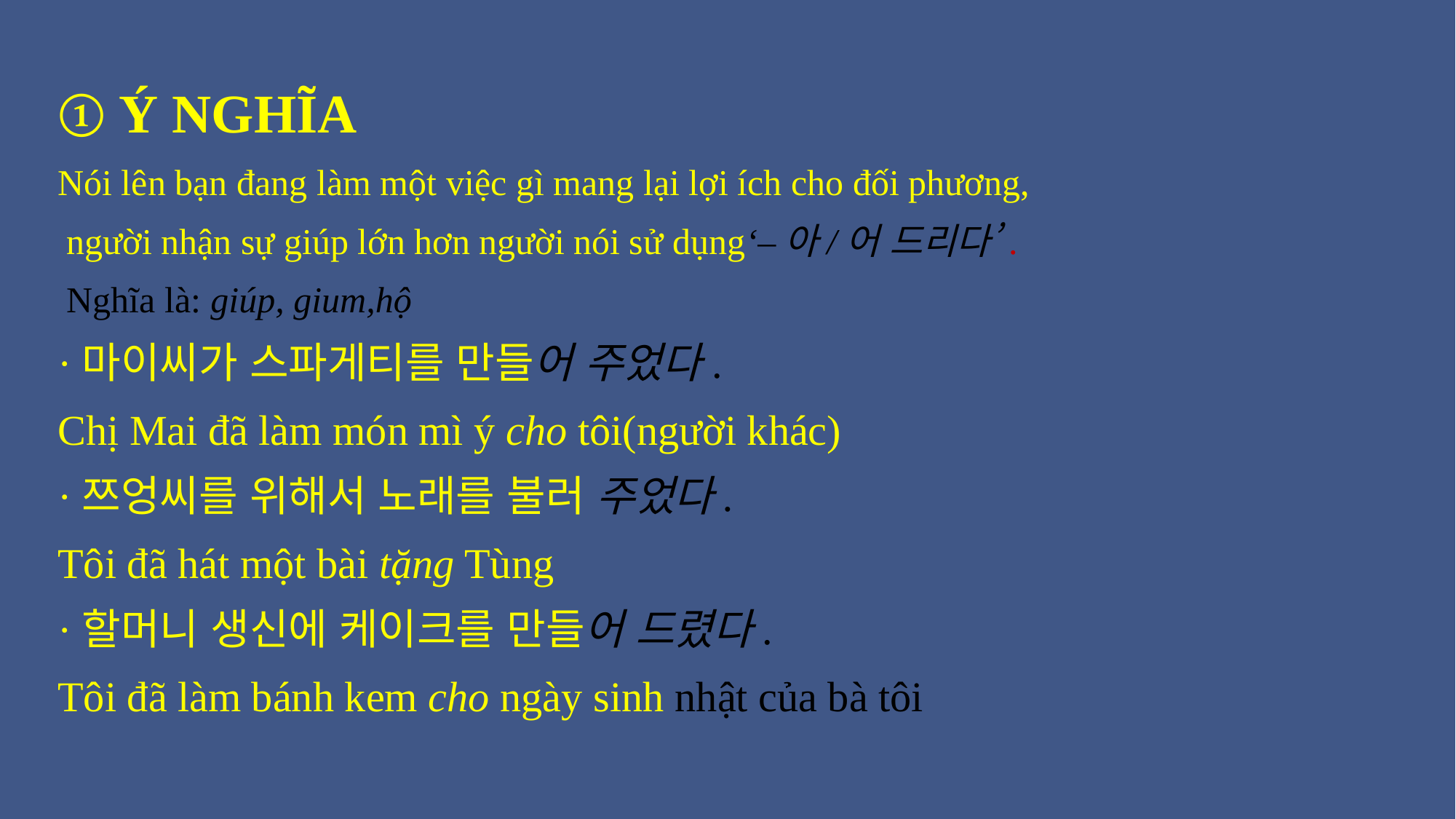

① Ý NGHĨA
Nói lên bạn đang làm một việc gì mang lại lợi ích cho đối phương,
 người nhận sự giúp lớn hơn người nói sử dụng‘–아/어 드리다’.
 Nghĩa là: giúp, gium,hộ
·마이씨가 스파게티를 만들어 주었다.
Chị Mai đã làm món mì ý cho tôi(người khác)
·쯔엉씨를 위해서 노래를 불러 주었다.
Tôi đã hát một bài tặng Tùng
·할머니 생신에 케이크를 만들어 드렸다.
Tôi đã làm bánh kem cho ngày sinh nhật của bà tôi